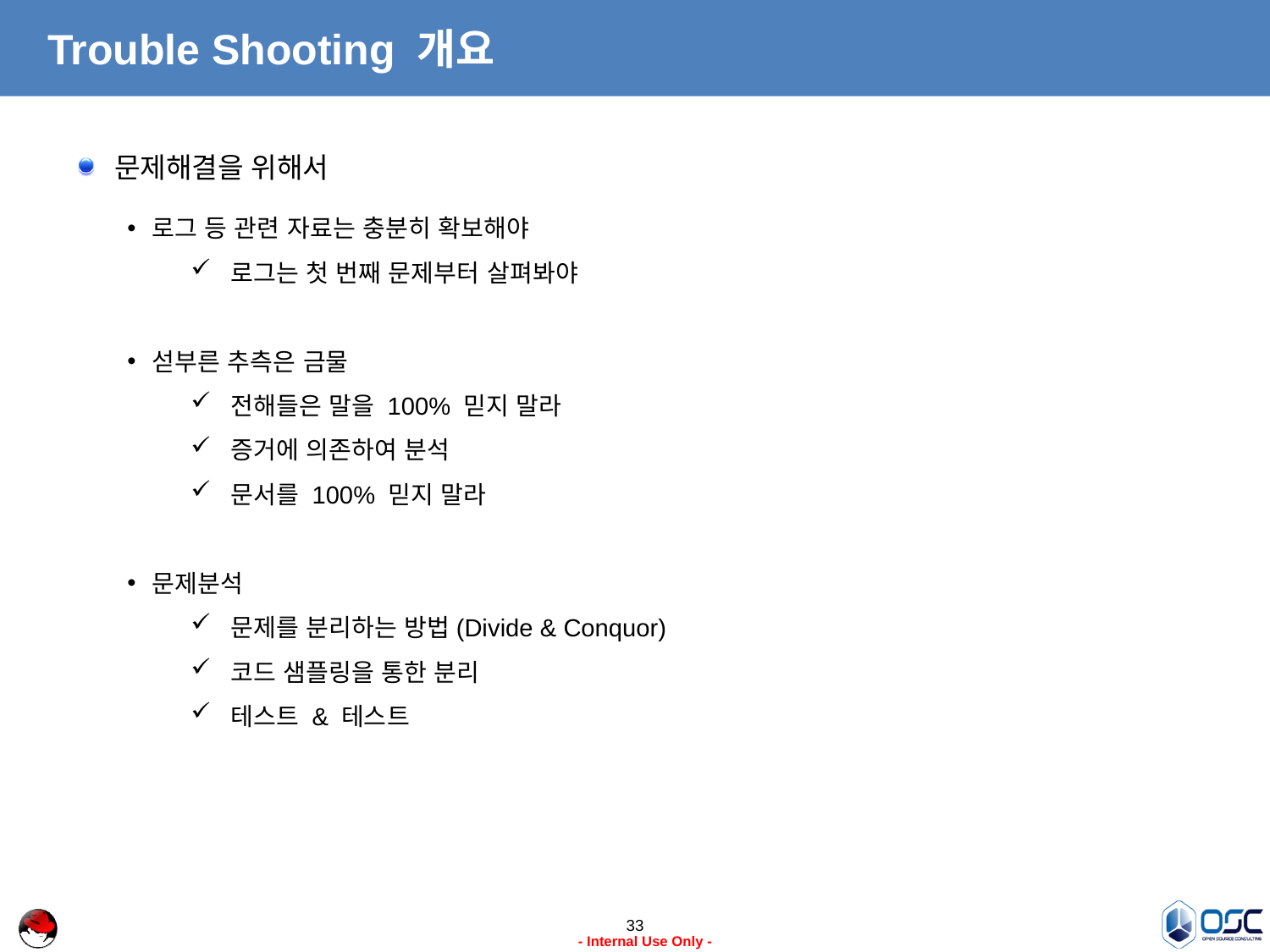

# Trouble Shooting 개요
문제해결을 위해서
로그 등 관련 자료는 충분히 확보해야
로그는 첫 번째 문제부터 살펴봐야

섣부른 추측은 금물
전해들은 말을 100% 믿지 말라
증거에 의존하여 분석
문서를 100% 믿지 말라

문제분석
문제를 분리하는 방법(Divide & Conquor)
코드 샘플링을 통한 분리
테스트 & 테스트